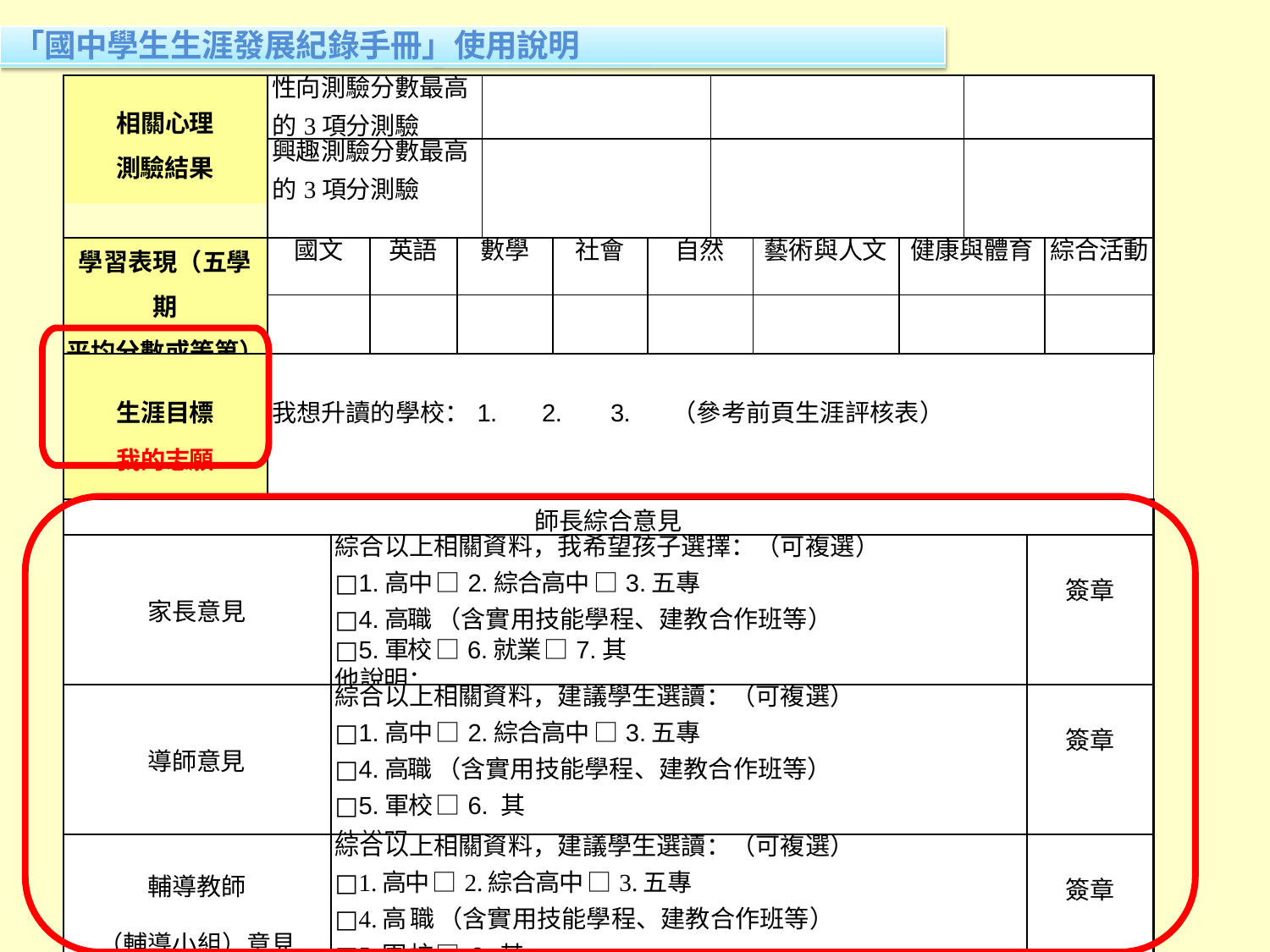

「國中學生生涯發展紀錄手冊」使用說明
| 相關心理 測驗結果 | 性向測驗分數最高 的3項分測驗 |  |  |  |  |  |  |  |  |  |  |  |  |
| --- | --- | --- | --- | --- | --- | --- | --- | --- | --- | --- | --- | --- | --- |
|  | 興趣測驗分數最高 的3項分測驗 |  |  |  |  |  |  |  |  |  |  |  |  |
| 學習表現（五學 期 平均分數或等第） | 國文 |  | 英語 | 數學 |  | 社會 | 自然 |  | 藝術與人文 | 健康與體育 |  |  | 綜合活動 |
|  |  |  |  |  |  |  |  |  |  |  |  |  |  |
| 生涯目標我的志願 | 我想升讀的學校：1. 2. 3. （參考前頁生涯評核表） |  |  |  |  |  |  |  |  |  |  |  |  |
| 師長綜合意見 |  |  |  |  |  |  |  |  |  |  |  |  |  |
| 家長意見 |  | 綜合以上相關資料，我希望孩子選擇：（可複選） □1.高中 □2.綜合高中 □3.五專 □4.高職 （含實用技能學程、建教合作班等） □5.軍校 □6.就業 □7.其他說明： |  |  |  |  |  |  |  |  |  | 簽章 |  |
| 導師意見 |  | 綜合以上相關資料，建議學生選讀：（可複選） □1.高中 □2.綜合高中 □3.五專 □4.高職 （含實用技能學程、建教合作班等） □5.軍校 □6. 其他說明： |  |  |  |  |  |  |  |  |  | 簽章 |  |
| 輔導教師 （輔導小組）意見 |  | 綜合以上相關資料，建議學生選讀：（可複選） □1.高中 □2.綜合高中 □3.五專 □4.高職（含實用技能學程、建教合作班等） □5.軍校□6. 其他說明： |  |  |  |  |  |  |  |  |  | 簽章 |  |